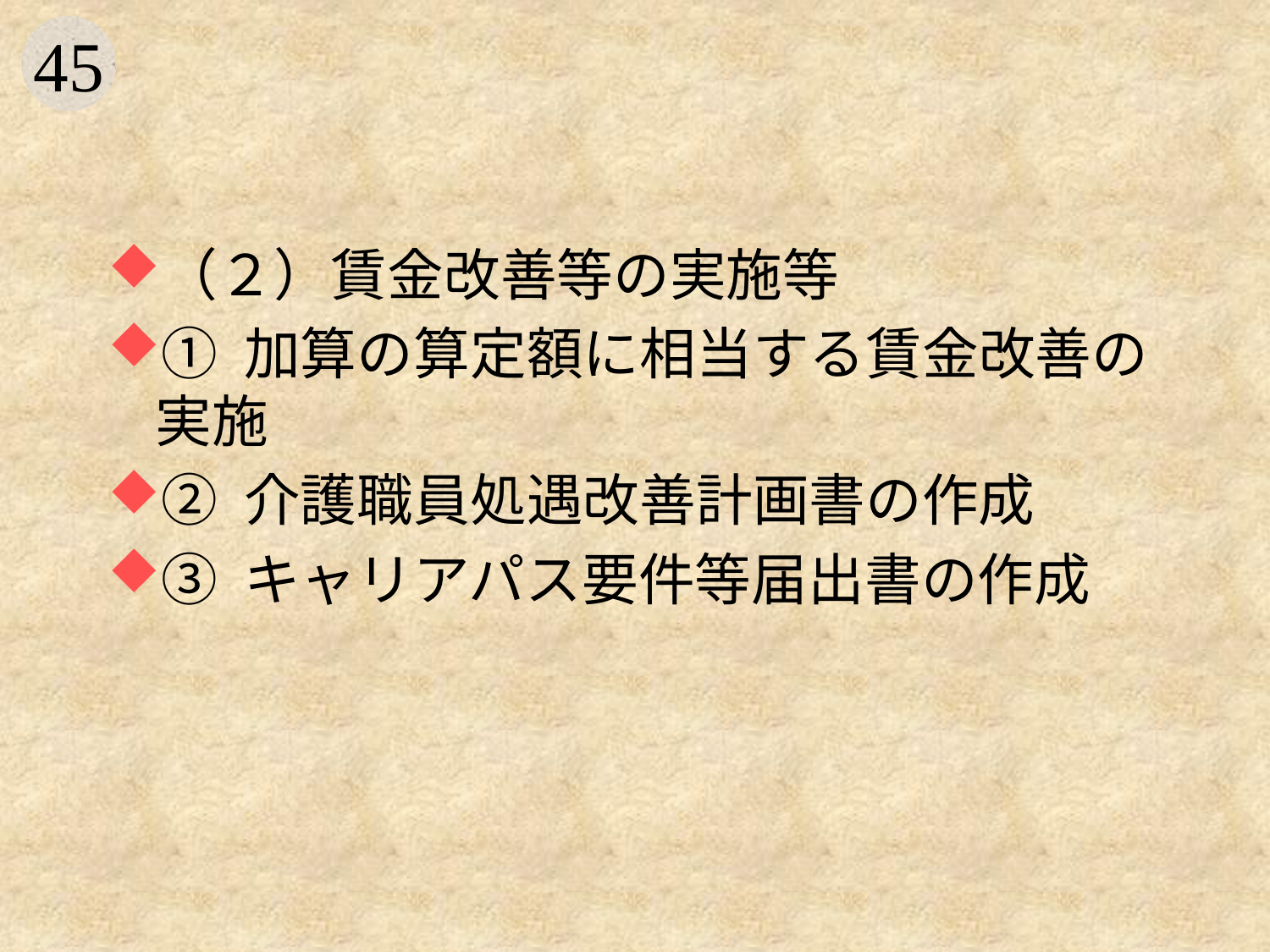

#
（２）賃金改善等の実施等
① 加算の算定額に相当する賃金改善の実施
② 介護職員処遇改善計画書の作成
③ キャリアパス要件等届出書の作成